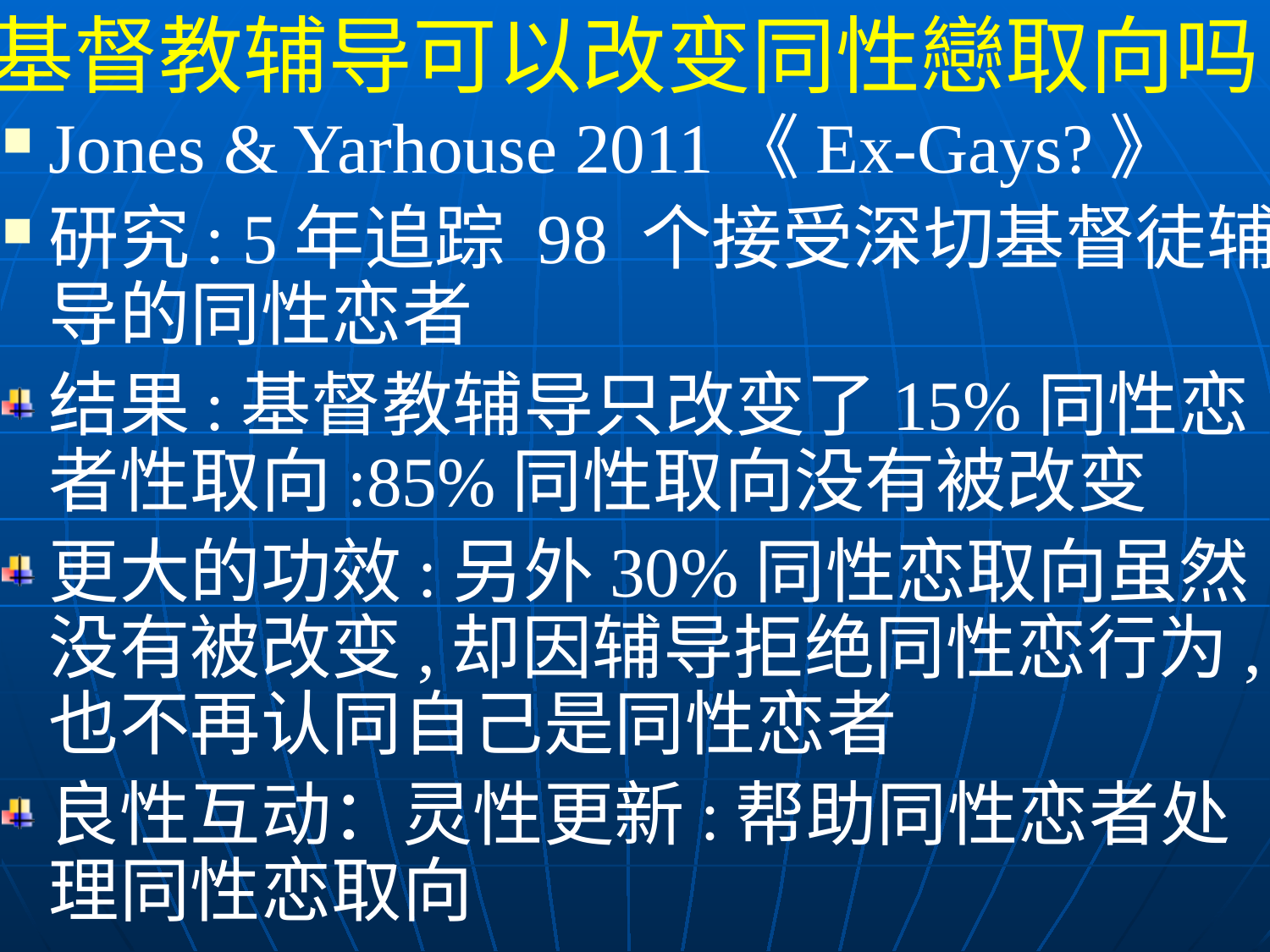

基督教辅导可以改变同性戀取向吗
Jones & Yarhouse 2011《Ex-Gays?》
研究: 5年追踪 98 个接受深切基督徒辅导的同性恋者
结果:基督教辅导只改变了15%同性恋者性取向:85%同性取向没有被改变
更大的功效:另外30%同性恋取向虽然没有被改变,却因辅导拒绝同性恋行为,也不再认同自己是同性恋者
良性互动：灵性更新:帮助同性恋者处理同性恋取向